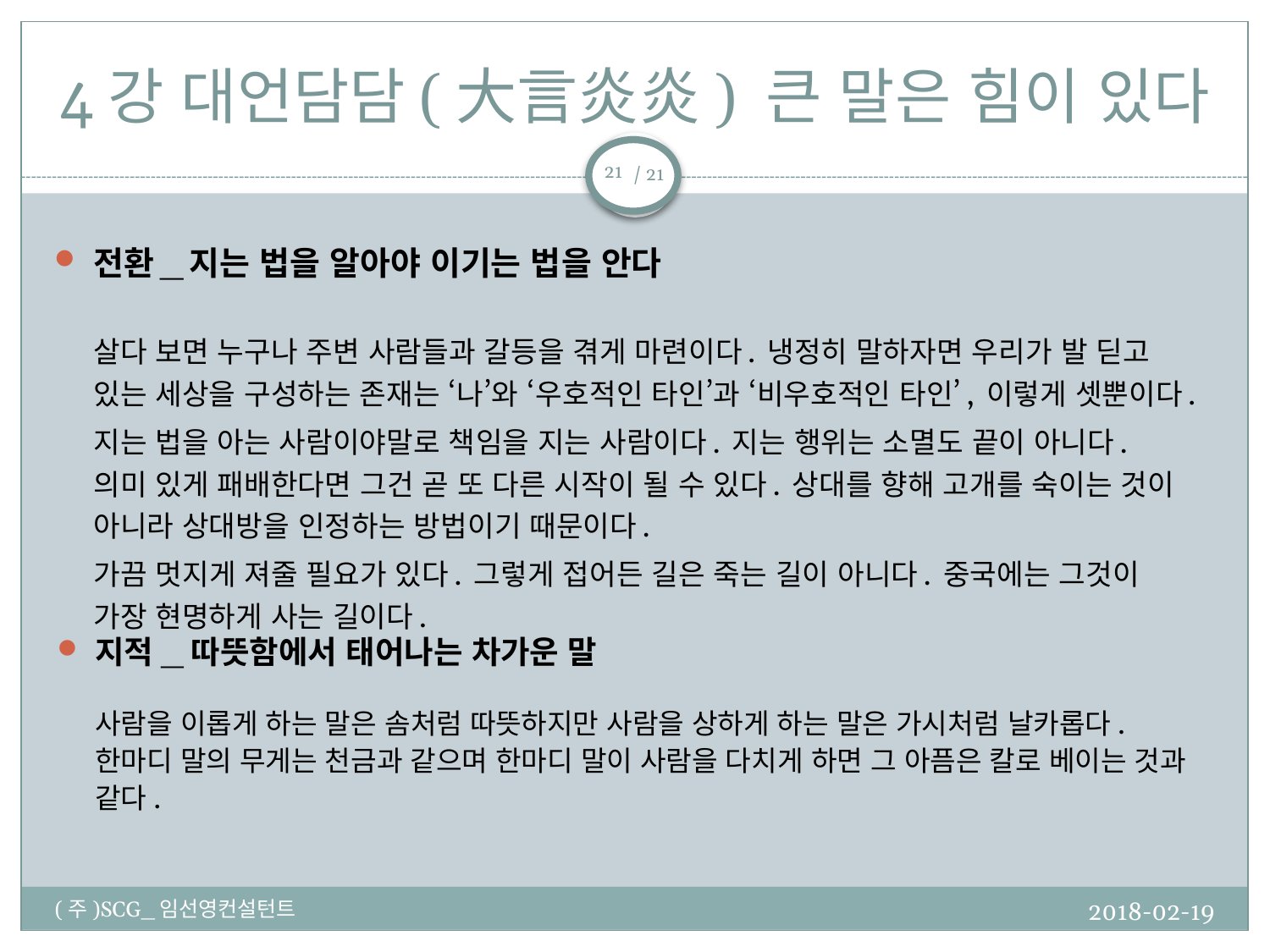

# 4강 대언담담(大言炎炎) 큰 말은 힘이 있다
21
전환_지는 법을 알아야 이기는 법을 안다

살다 보면 누구나 주변 사람들과 갈등을 겪게 마련이다. 냉정히 말하자면 우리가 발 딛고
있는 세상을 구성하는 존재는 ‘나’와 ‘우호적인 타인’과 ‘비우호적인 타인’, 이렇게 셋뿐이다.
지는 법을 아는 사람이야말로 책임을 지는 사람이다. 지는 행위는 소멸도 끝이 아니다.
의미 있게 패배한다면 그건 곧 또 다른 시작이 될 수 있다. 상대를 향해 고개를 숙이는 것이 아니라 상대방을 인정하는 방법이기 때문이다.
가끔 멋지게 져줄 필요가 있다. 그렇게 접어든 길은 죽는 길이 아니다. 중국에는 그것이
가장 현명하게 사는 길이다.
지적_따뜻함에서 태어나는 차가운 말

사람을 이롭게 하는 말은 솜처럼 따뜻하지만 사람을 상하게 하는 말은 가시처럼 날카롭다. 한마디 말의 무게는 천금과 같으며 한마디 말이 사람을 다치게 하면 그 아픔은 칼로 베이는 것과 같다.
2018-02-19
(주)SCG_임선영컨설턴트